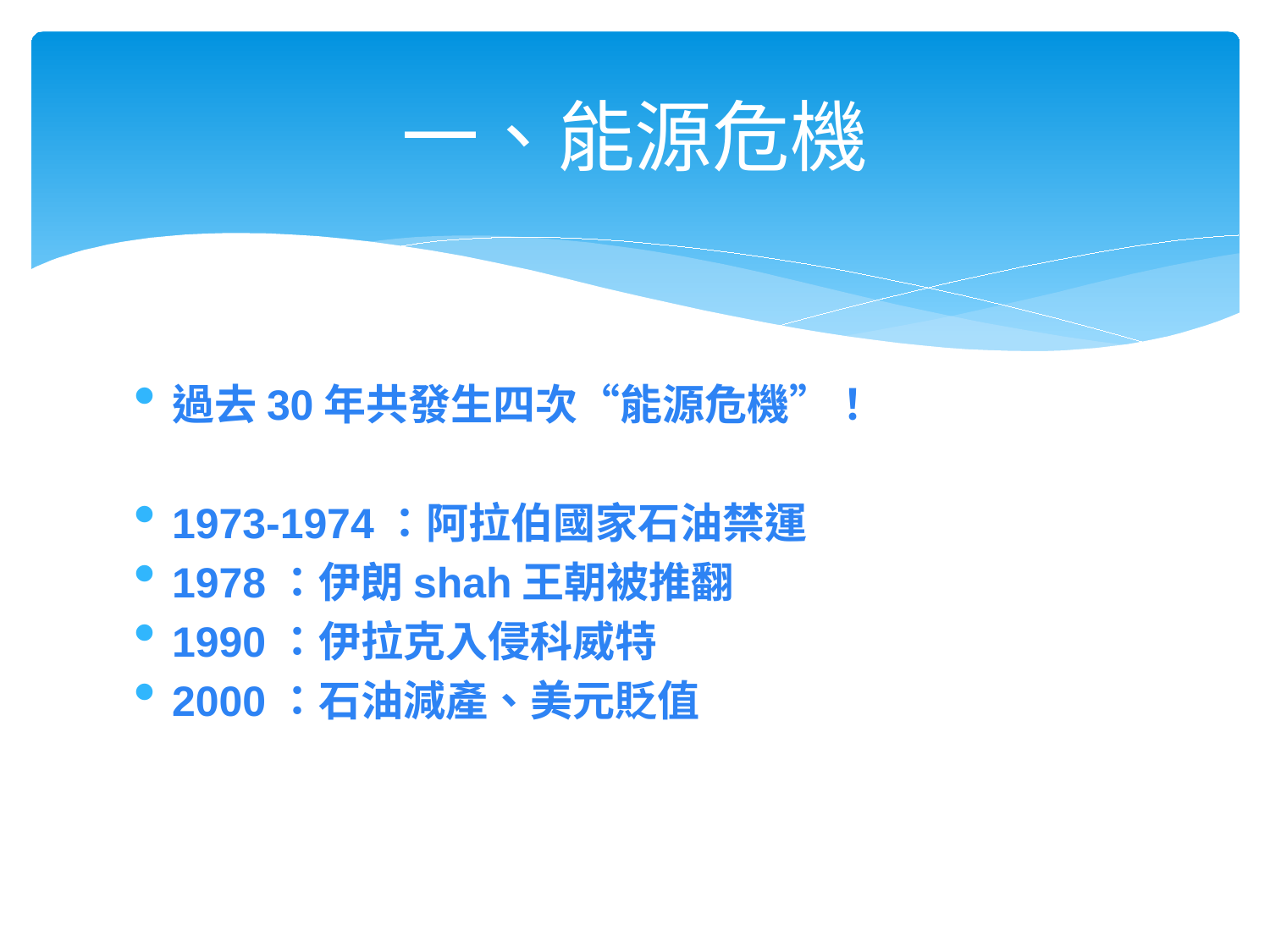

# 一、能源危機
過去30年共發生四次“能源危機”！

1973-1974：阿拉伯國家石油禁運
1978：伊朗shah王朝被推翻
1990：伊拉克入侵科威特
2000：石油減產、美元貶值